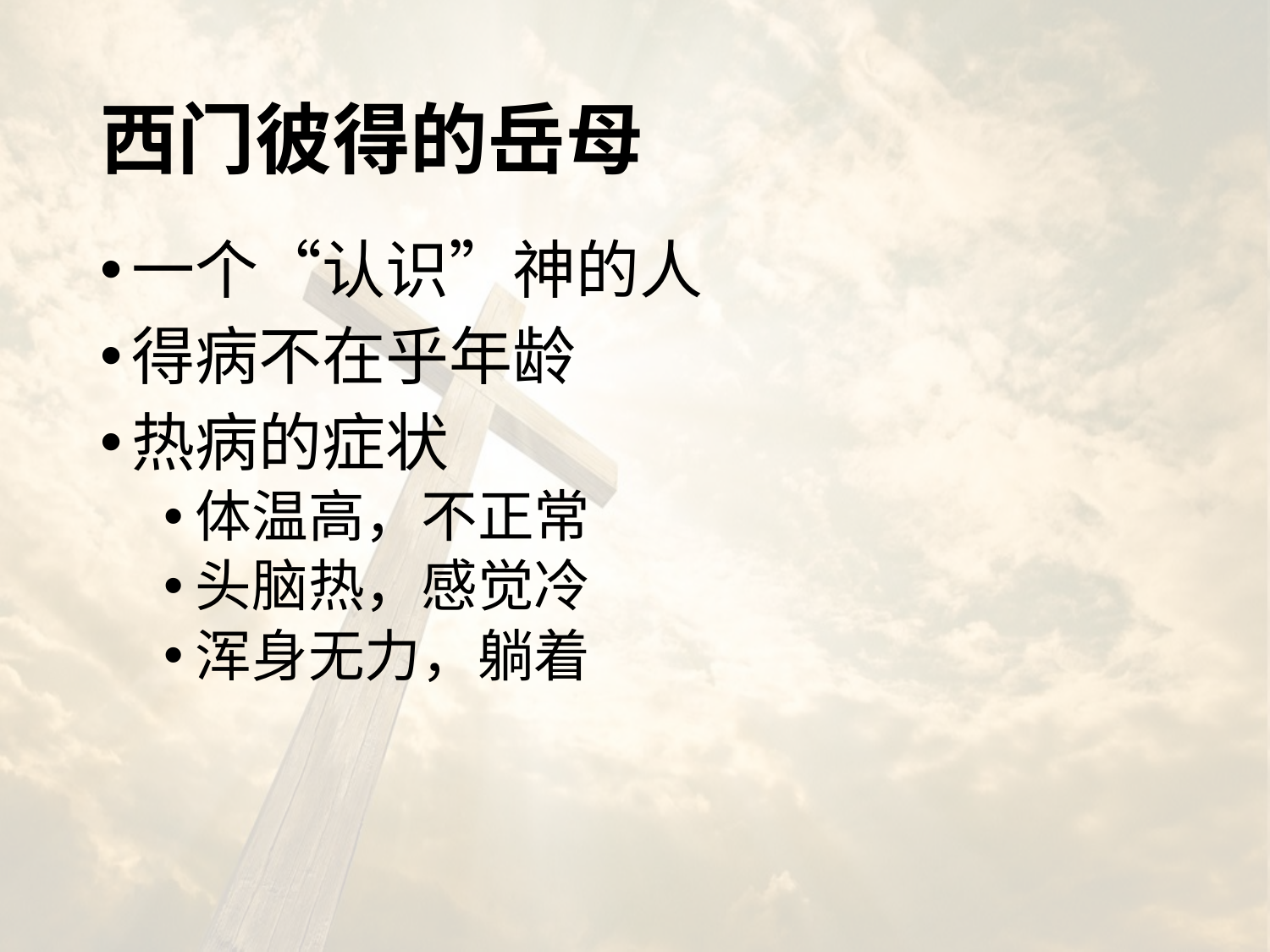

# 西门彼得的岳母
一个“认识”神的人
得病不在乎年龄
热病的症状
体温高，不正常
头脑热，感觉冷
浑身无力，躺着